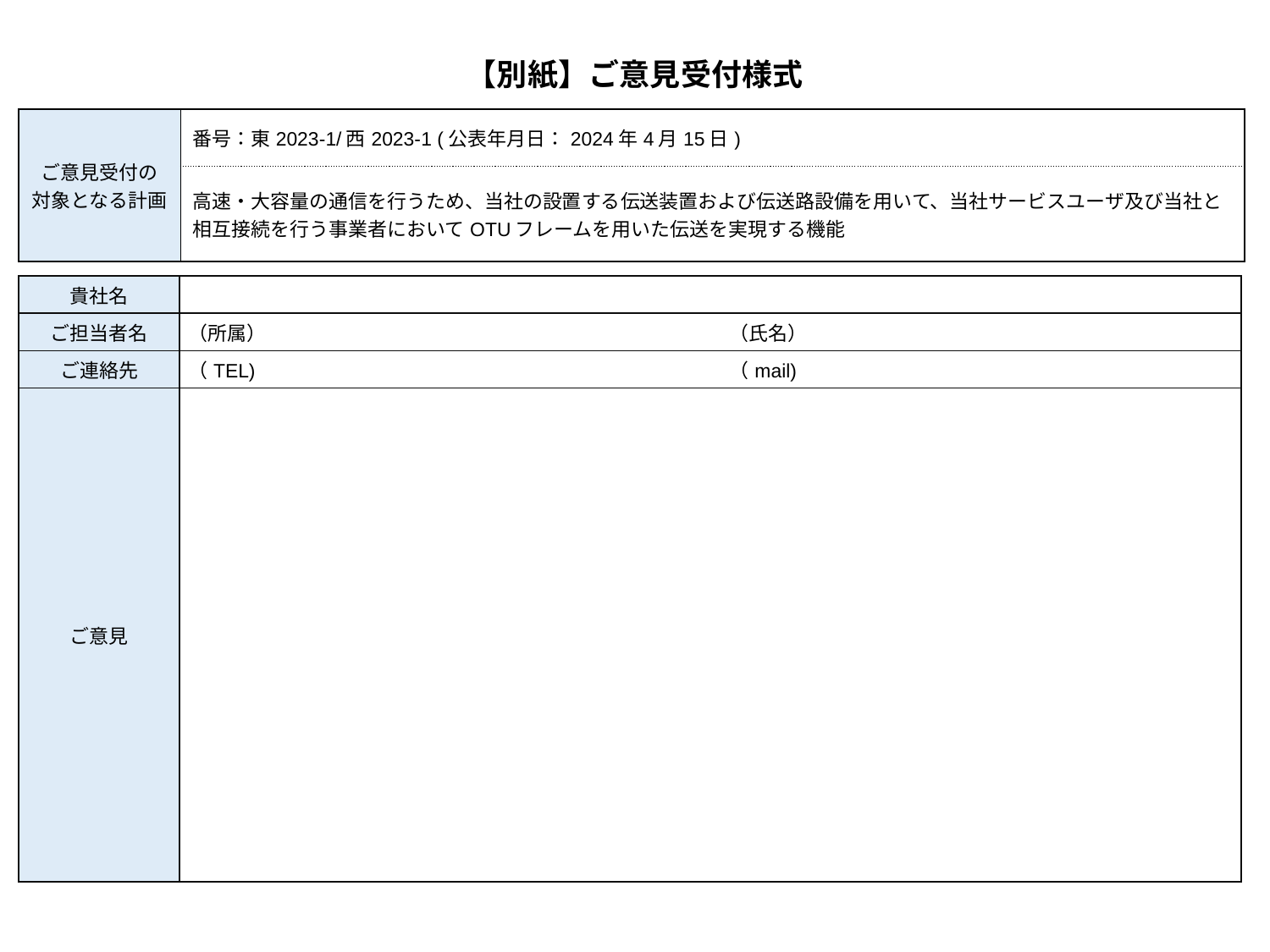

【別紙】ご意見受付様式
| ご意見受付の 対象となる計画 | 番号：東2023-1/西2023-1 (公表年月日：2024年4月15日) |
| --- | --- |
|  | 高速・大容量の通信を行うため、当社の設置する伝送装置および伝送路設備を用いて、当社サービスユーザ及び当社と相互接続を行う事業者においてOTUフレームを用いた伝送を実現する機能 |
| 貴社名 |  |  |
| --- | --- | --- |
| ご担当者名 | （所属） | （氏名） |
| ご連絡先 | （TEL) | （mail) |
| ご意見 |  |  |